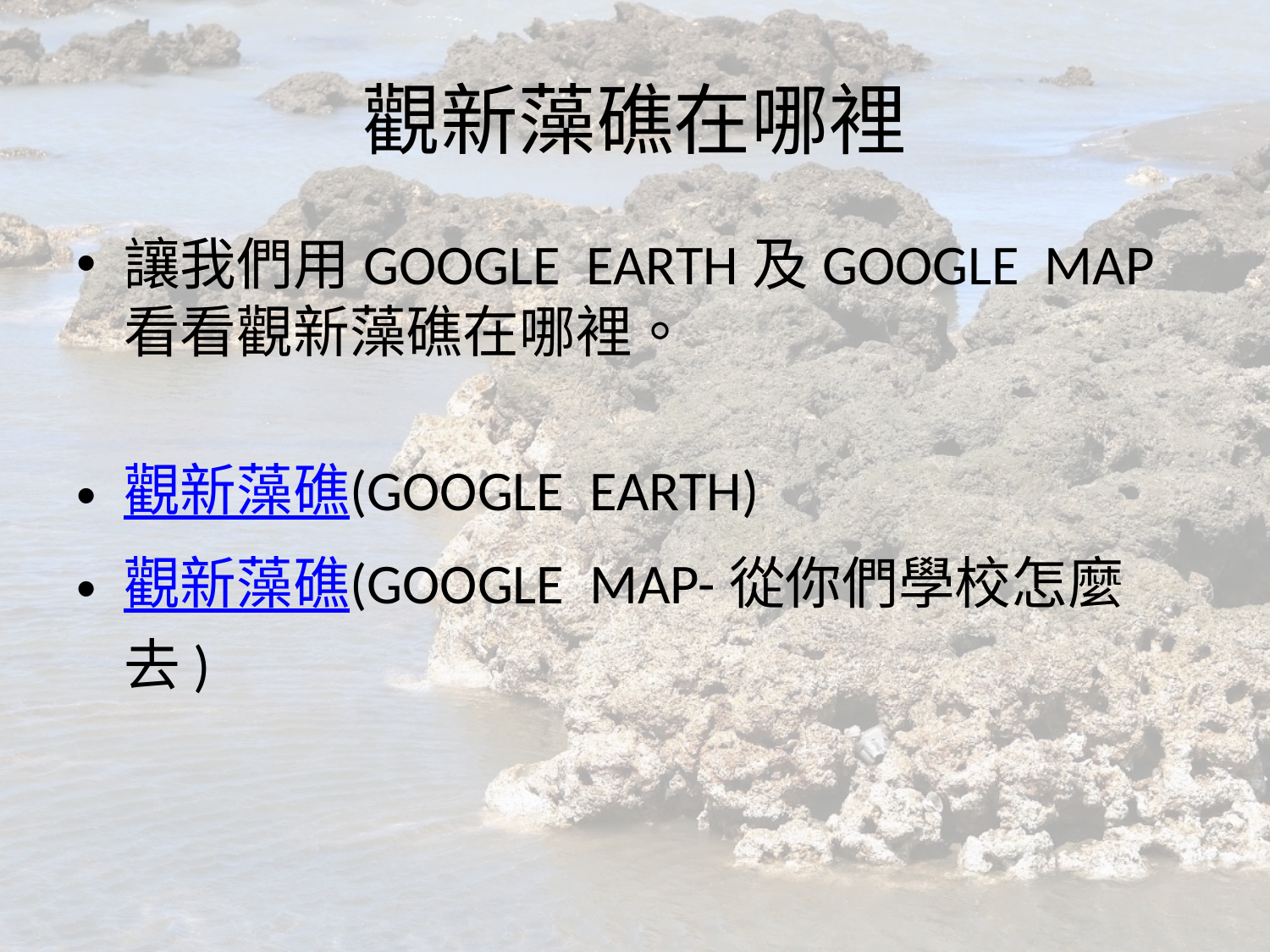

# 觀新藻礁在哪裡
讓我們用GOOGLE  EARTH及GOOGLE  MAP看看觀新藻礁在哪裡。

觀新藻礁(GOOGLE  EARTH)
觀新藻礁(GOOGLE  MAP-從你們學校怎麼去)